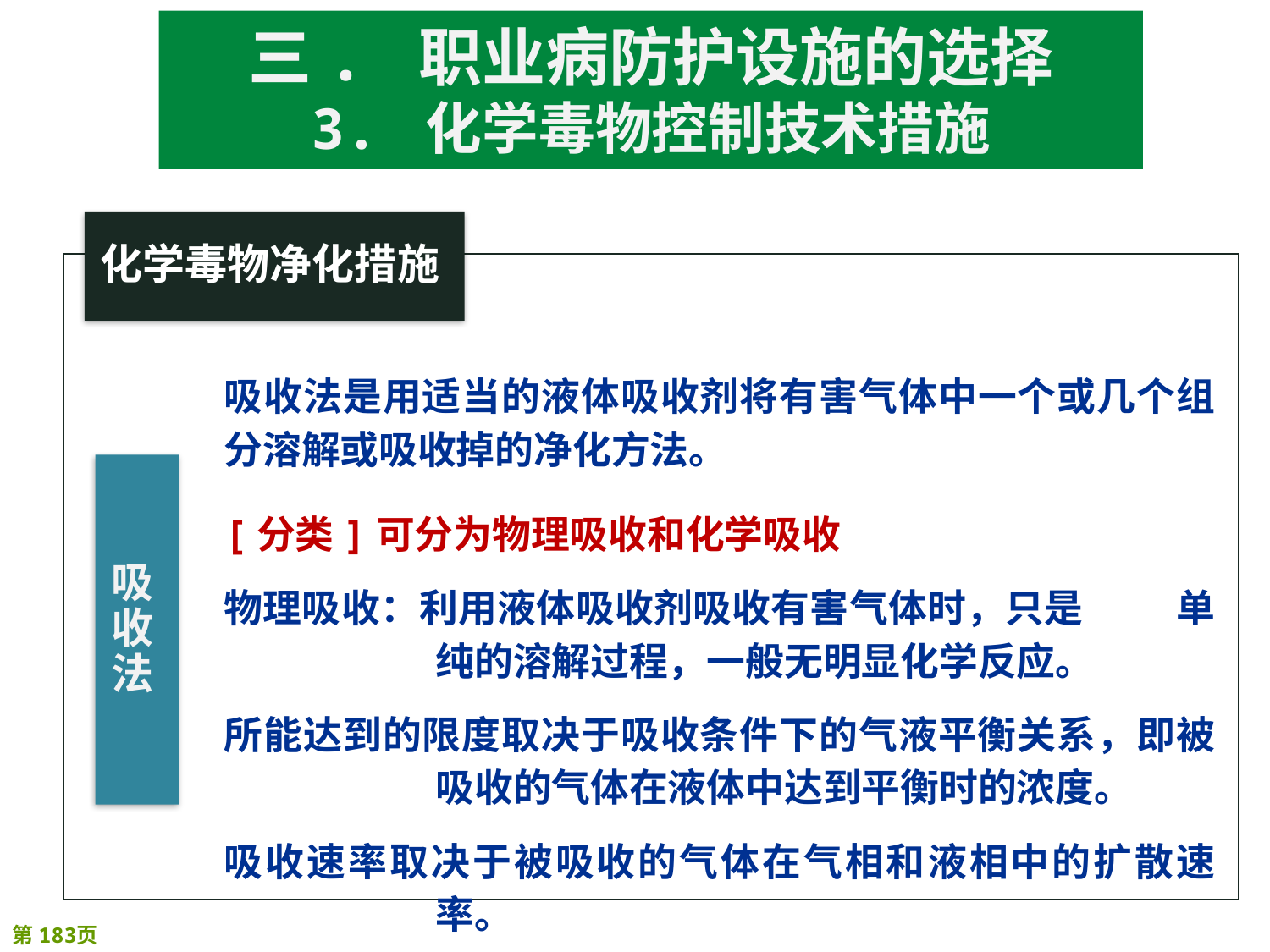

三. 职业病防护设施的选择
3. 化学毒物控制技术措施
化学毒物净化措施

吸收法是用适当的液体吸收剂将有害气体中一个或几个组分溶解或吸收掉的净化方法。
[分类]可分为物理吸收和化学吸收
物理吸收：利用液体吸收剂吸收有害气体时，只是          单纯的溶解过程，一般无明显化学反应。
所能达到的限度取决于吸收条件下的气液平衡关系，即被吸收的气体在液体中达到平衡时的浓度。
吸收速率取决于被吸收的气体在气相和液相中的扩散速率。

吸收法